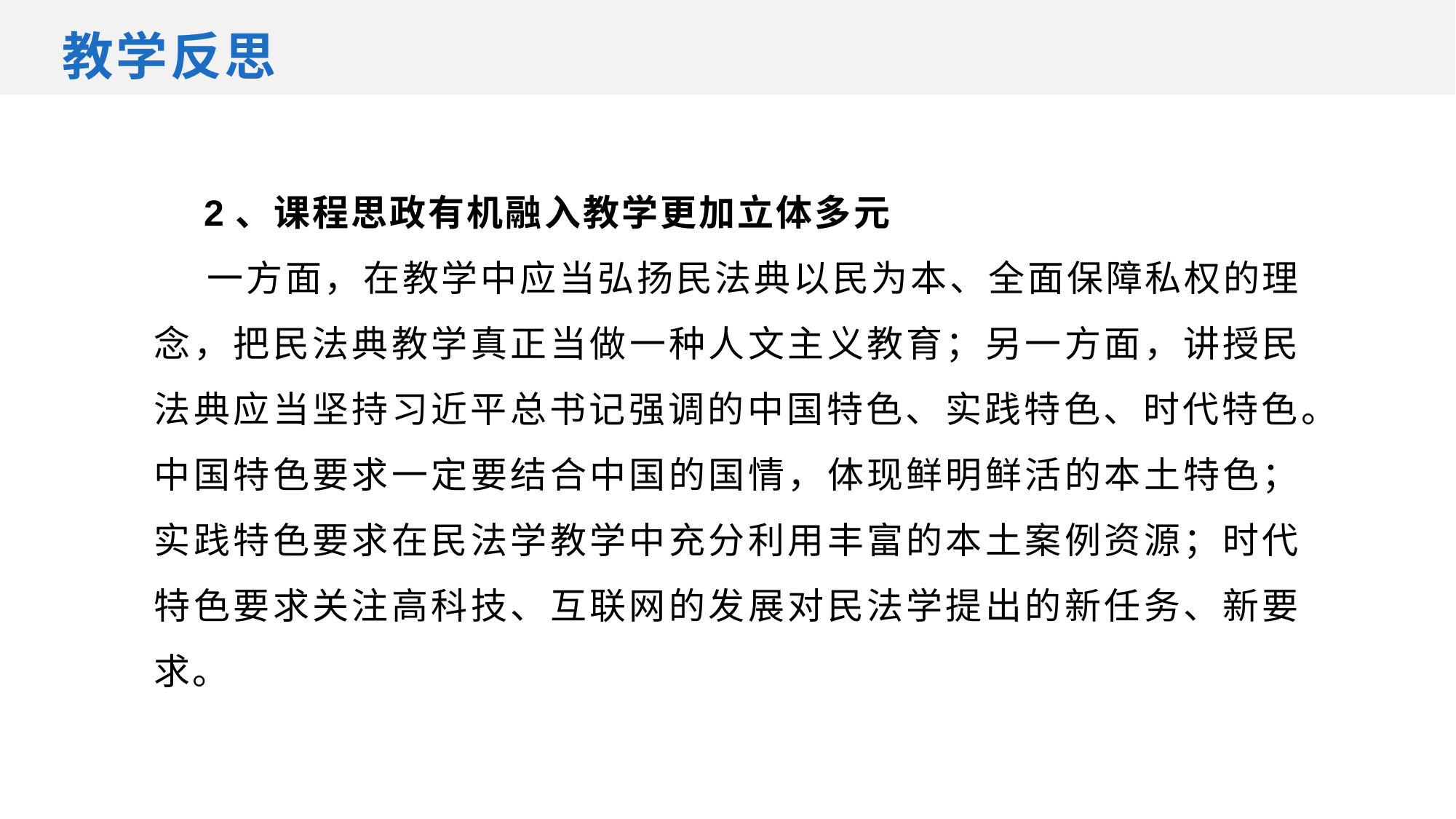

教学反思
    2、课程思政有机融入教学更加立体多元
    一方面，在教学中应当弘扬民法典以民为本、全面保障私权的理念，把民法典教学真正当做一种人文主义教育；另一方面，讲授民法典应当坚持习近平总书记强调的中国特色、实践特色、时代特色。中国特色要求一定要结合中国的国情，体现鲜明鲜活的本土特色；实践特色要求在民法学教学中充分利用丰富的本土案例资源；时代特色要求关注高科技、互联网的发展对民法学提出的新任务、新要求。